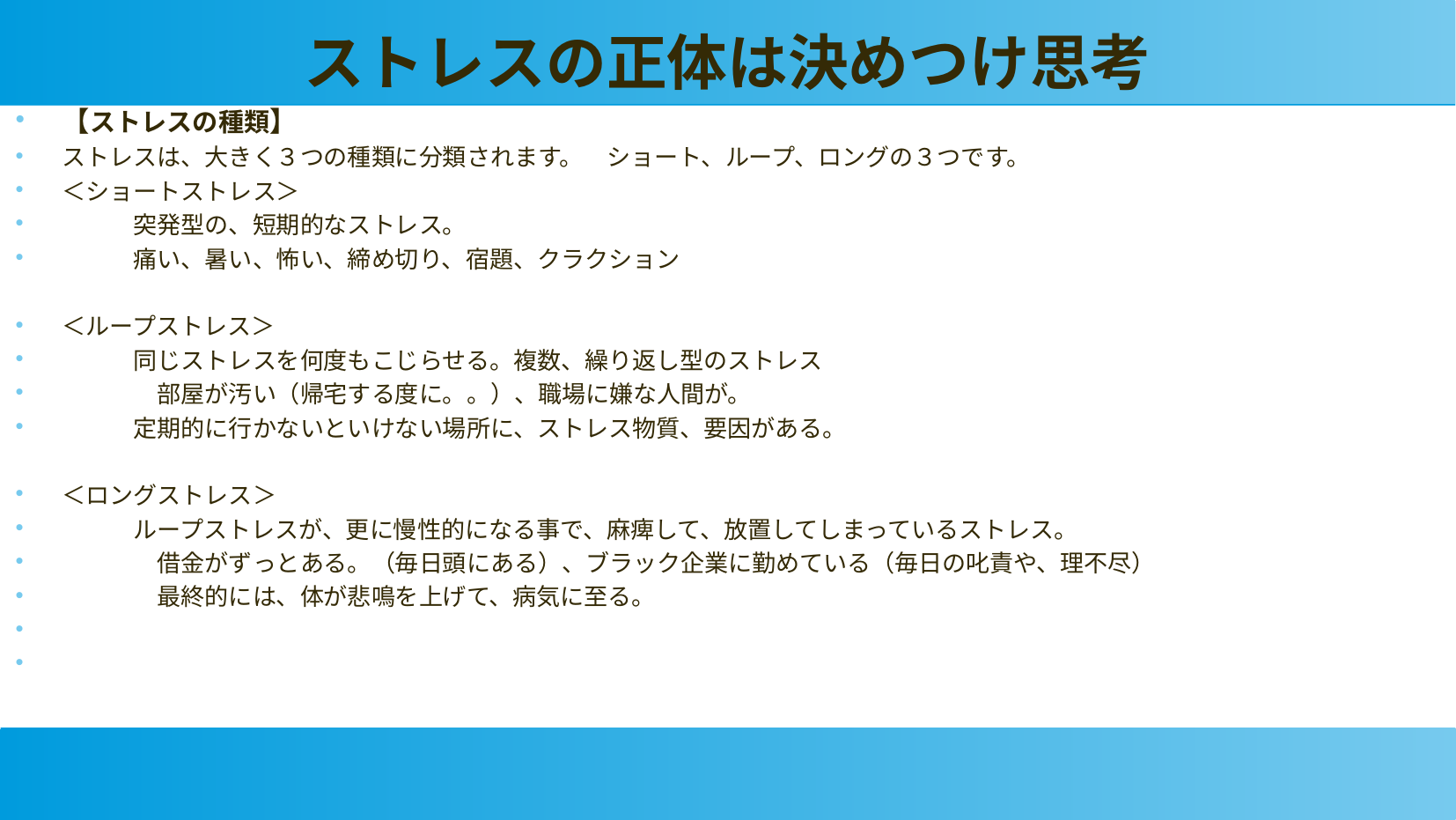

ストレスの正体は決めつけ思考
【ストレスの種類】
ストレスは、大きく３つの種類に分類されます。　ショート、ループ、ロングの３つです。
＜ショートストレス＞
　　　突発型の、短期的なストレス。
　　　痛い、暑い、怖い、締め切り、宿題、クラクション

＜ループストレス＞
　　　同じストレスを何度もこじらせる。複数、繰り返し型のストレス
　　　　部屋が汚い（帰宅する度に。。）、職場に嫌な人間が。
　　　定期的に行かないといけない場所に、ストレス物質、要因がある。

＜ロングストレス＞
　　　ループストレスが、更に慢性的になる事で、麻痺して、放置してしまっているストレス。
　　　　借金がずっとある。（毎日頭にある）、ブラック企業に勤めている（毎日の叱責や、理不尽）
　　　　最終的には、体が悲鳴を上げて、病気に至る。